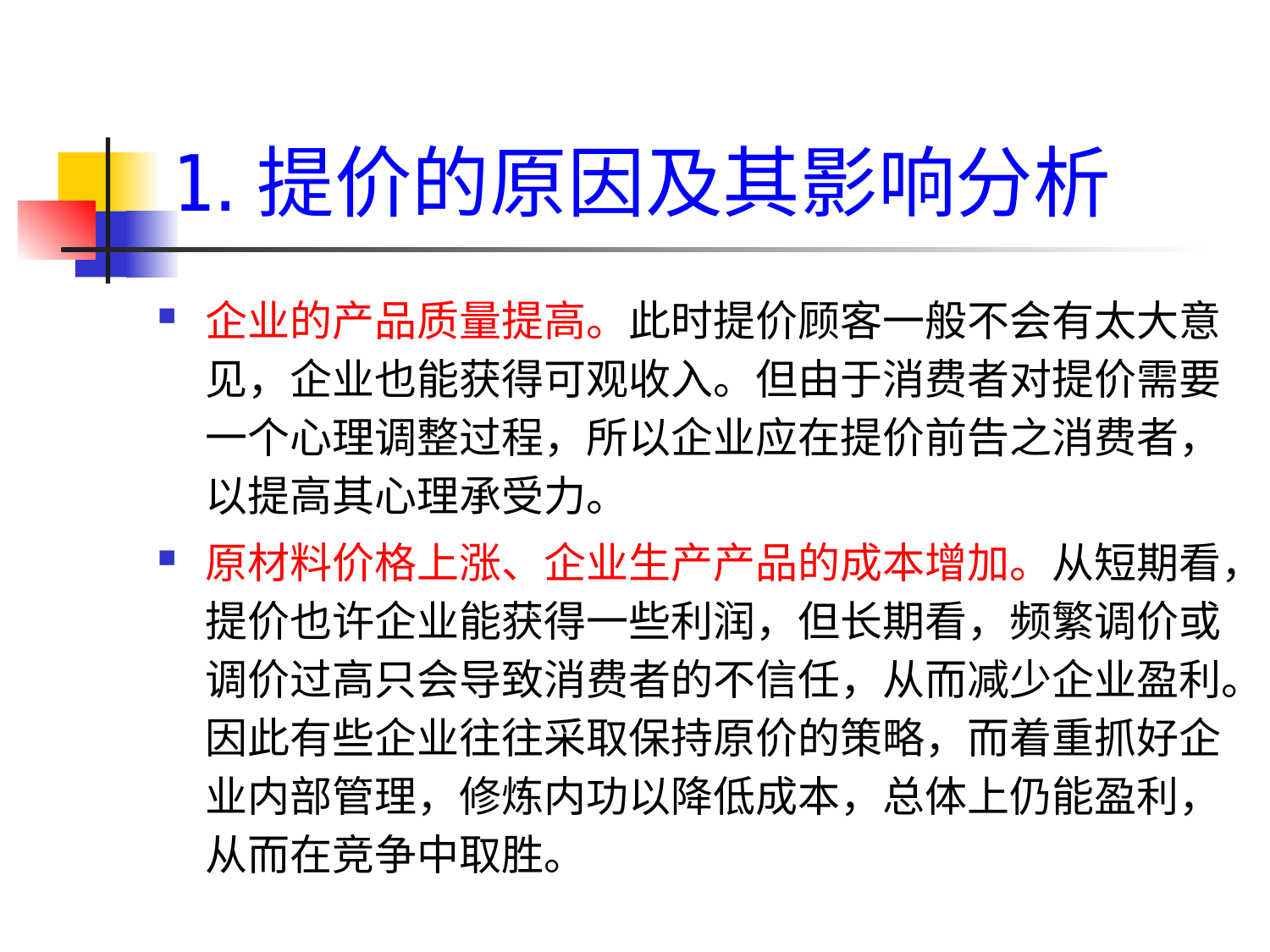

# 1.提价的原因及其影响分析
企业的产品质量提高。此时提价顾客一般不会有太大意见，企业也能获得可观收入。但由于消费者对提价需要一个心理调整过程，所以企业应在提价前告之消费者，以提高其心理承受力。
原材料价格上涨、企业生产产品的成本增加。从短期看，提价也许企业能获得一些利润，但长期看，频繁调价或调价过高只会导致消费者的不信任，从而减少企业盈利。因此有些企业往往采取保持原价的策略，而着重抓好企业内部管理，修炼内功以降低成本，总体上仍能盈利，从而在竞争中取胜。
65